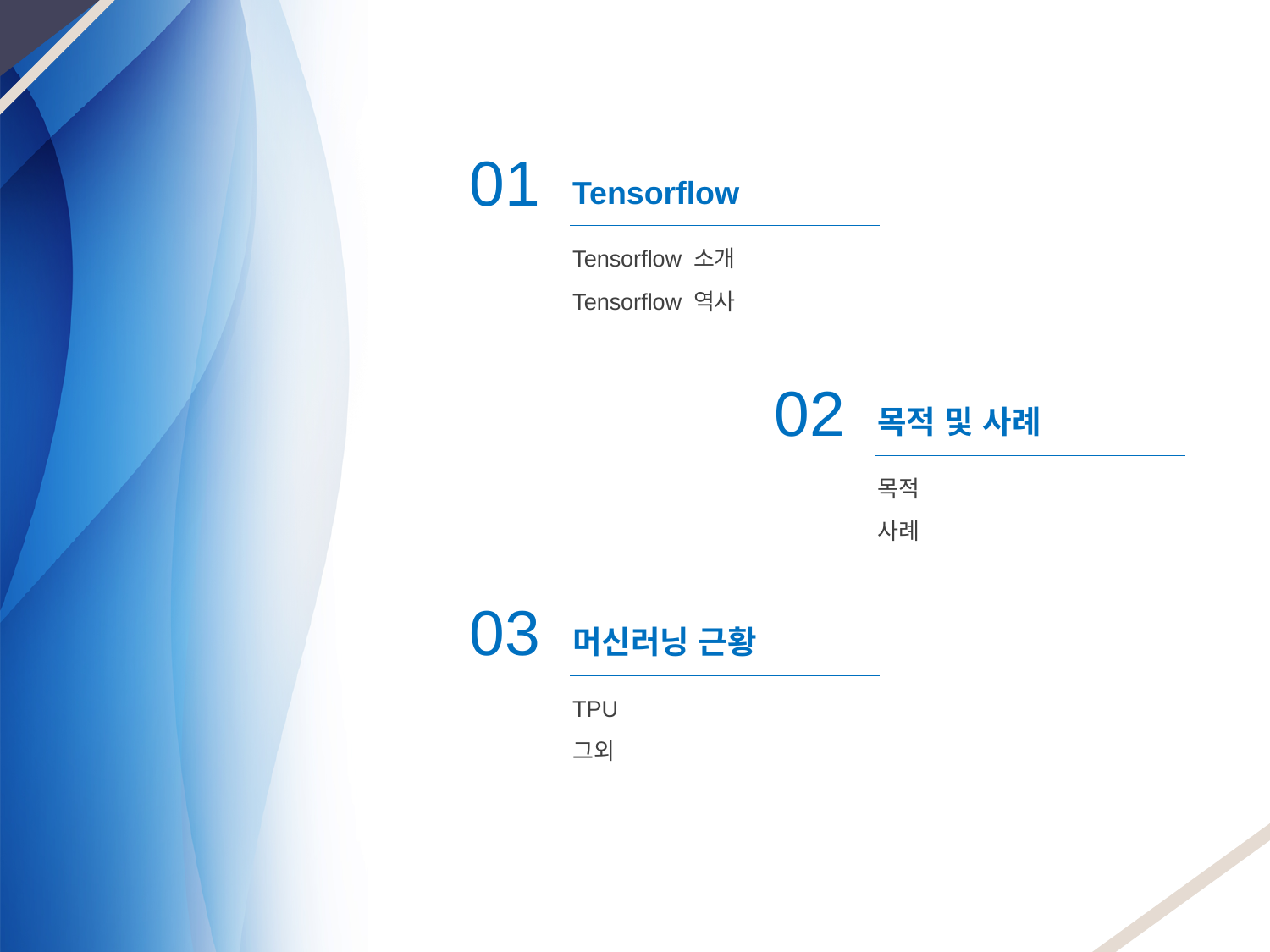

01
Tensorflow
Tensorflow 소개
Tensorflow 역사
Index
02
목적 및 사례
목적
사례
03
머신러닝 근황
TPU
그외